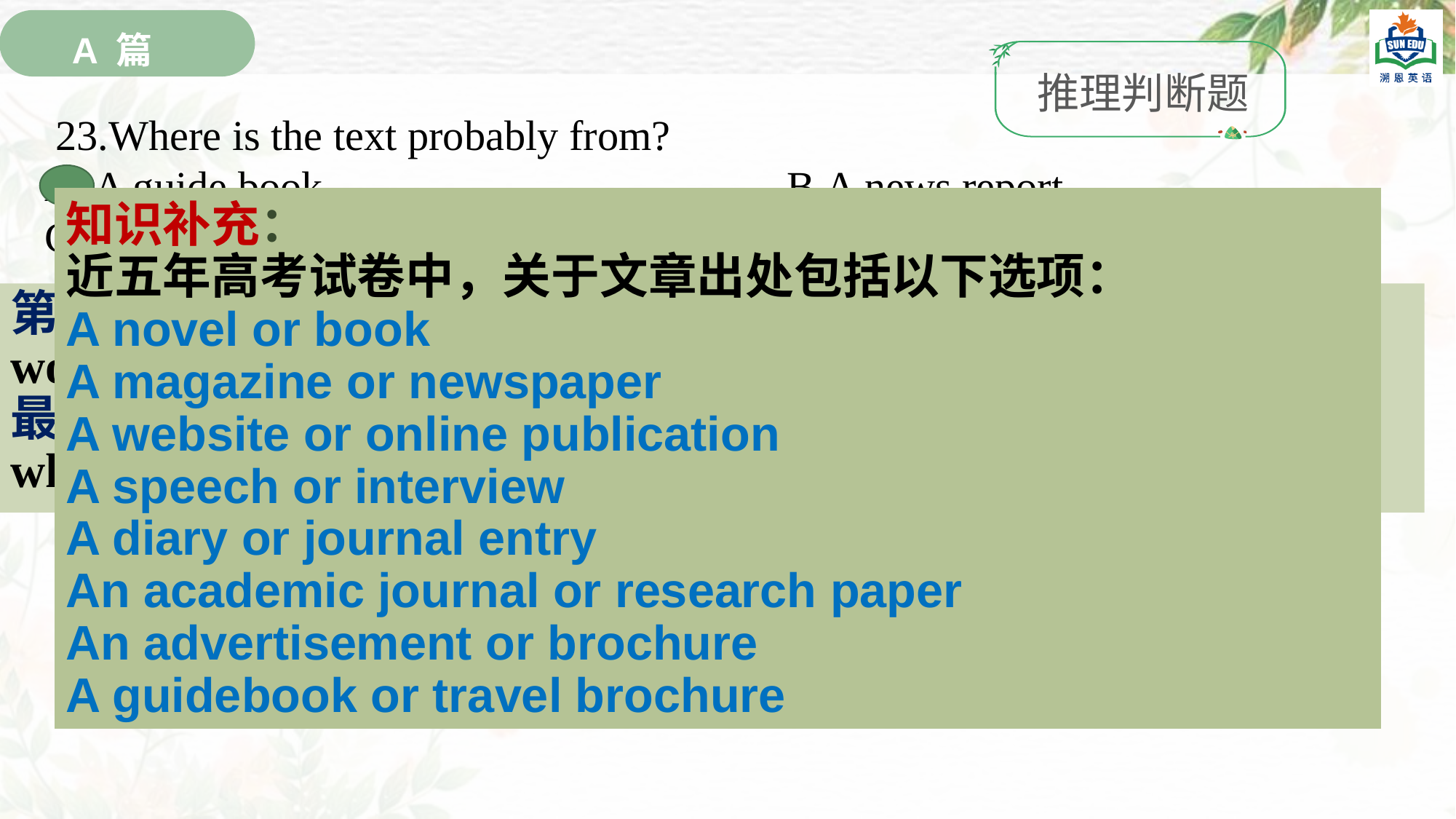

A 篇

推理判断题
 23.Where is the text probably from?
A. A guide book.                                           B.A news report.
C.A  science magazine.                                 D.An architecture

知识补充：
近五年高考试卷中，关于文章出处包括以下选项：
A novel or book
A magazine or newspaper
A website or online publication
A speech or interview
A diary or journal entry
An academic journal or research paper
An advertisement or brochure
A guidebook or travel brochure
第一段：...these are four unusual monuments from around the world you might like to visit.
最后一段：If you're looking for something new to see,you know where to go!
Tip: 应用文的阅读不能忽略首末两段